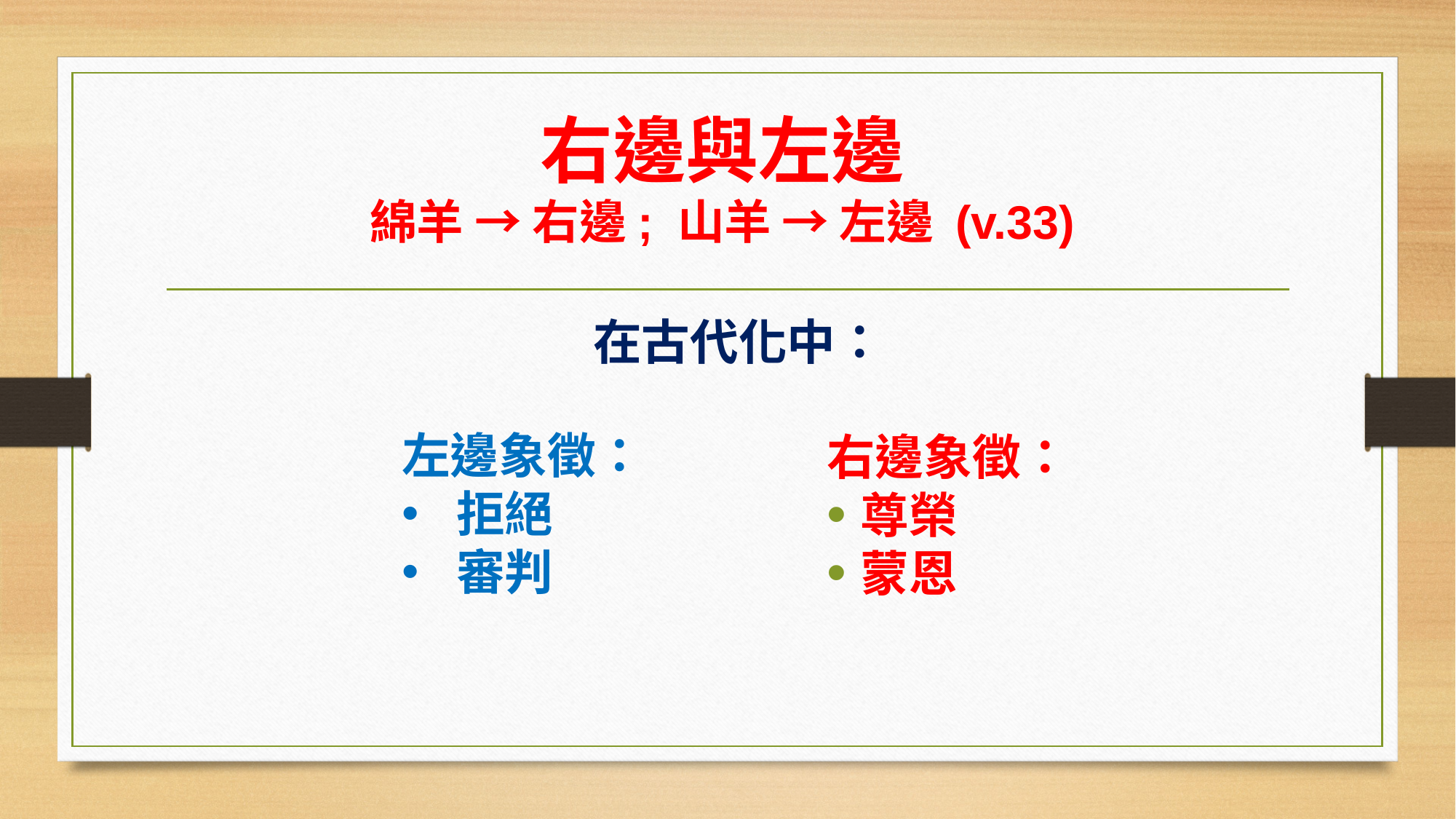

# 右邊與左邊 綿羊 → 右邊; 山羊 → 左邊 (v.33)
在古代化中：
左邊象徵：
拒絕
審判
右邊象徵：
尊榮
蒙恩